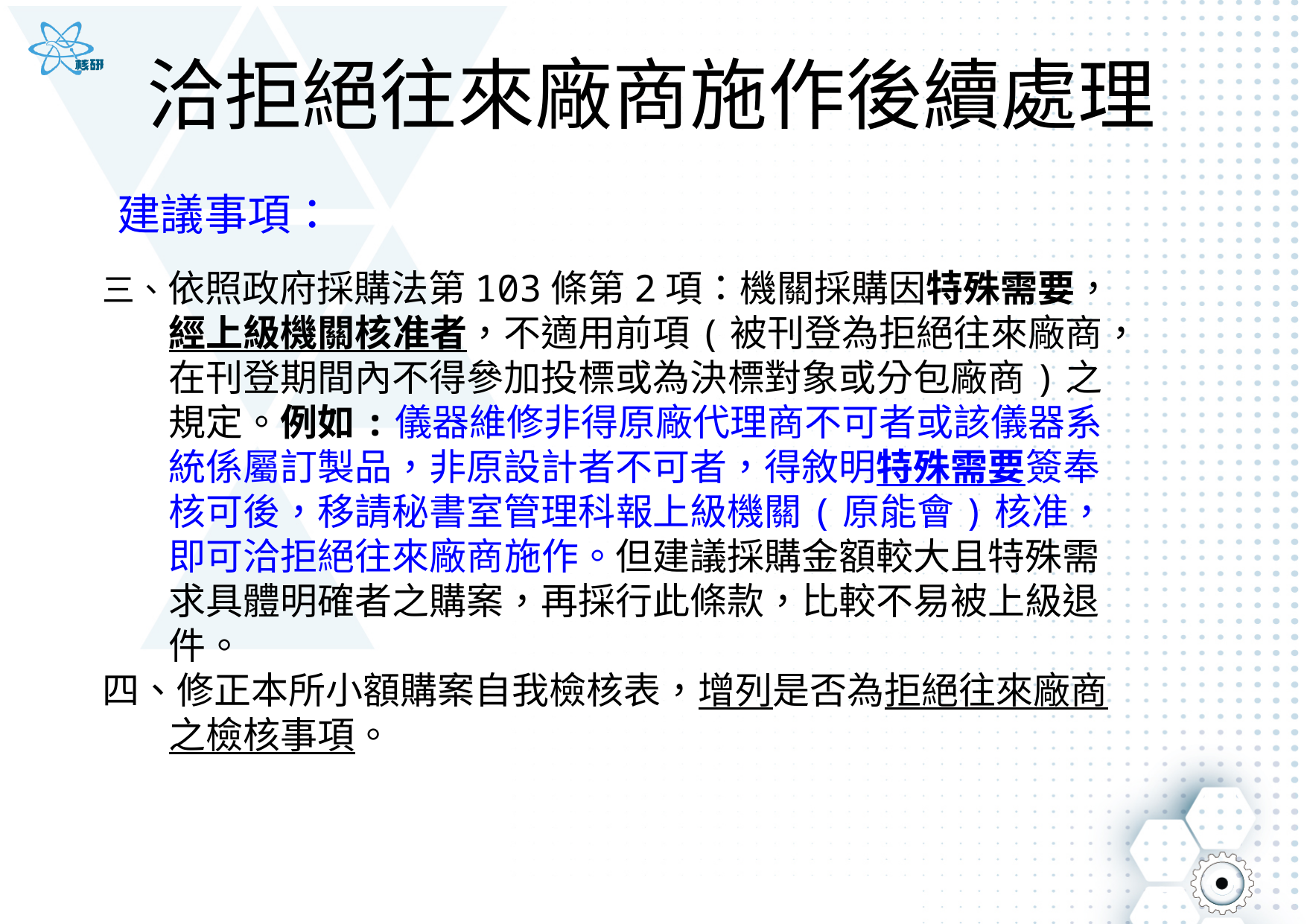

# 洽拒絕往來廠商施作後續處理
建議事項：
三、依照政府採購法第103條第2項：機關採購因特殊需要，經上級機關核准者，不適用前項(被刊登為拒絕往來廠商，在刊登期間內不得參加投標或為決標對象或分包廠商)之規定。例如:儀器維修非得原廠代理商不可者或該儀器系統係屬訂製品，非原設計者不可者，得敘明特殊需要簽奉核可後，移請秘書室管理科報上級機關(原能會)核准，即可洽拒絕往來廠商施作。但建議採購金額較大且特殊需求具體明確者之購案，再採行此條款，比較不易被上級退件。
四、修正本所小額購案自我檢核表，增列是否為拒絕往來廠商之檢核事項。